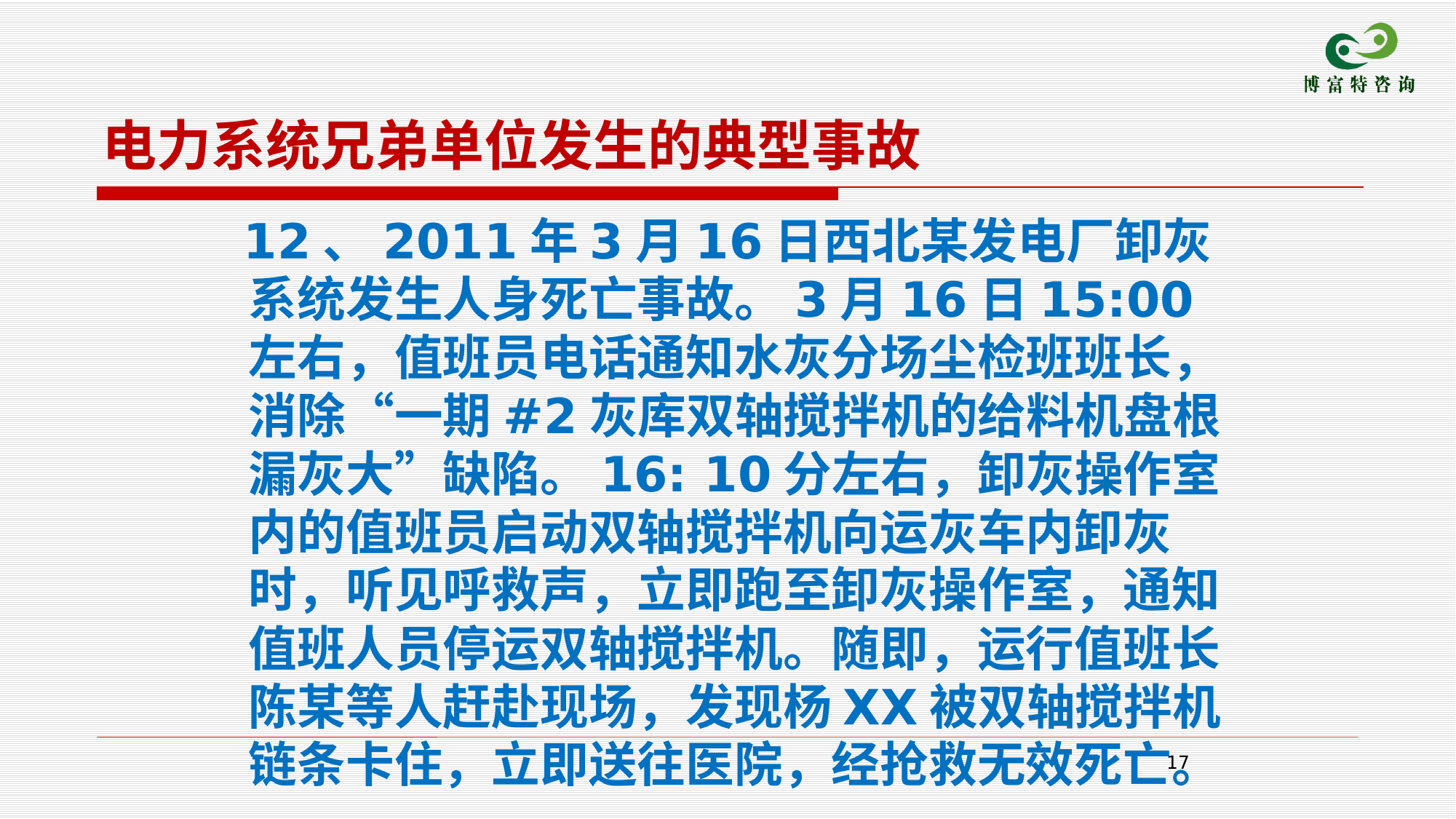

电力系统兄弟单位发生的典型事故
   12、2011年3月16日西北某发电厂卸灰系统发生人身死亡事故。3月16日15:00左右，值班员电话通知水灰分场尘检班班长，消除“一期#2灰库双轴搅拌机的给料机盘根漏灰大”缺陷。16: 10分左右，卸灰操作室内的值班员启动双轴搅拌机向运灰车内卸灰时，听见呼救声，立即跑至卸灰操作室，通知值班人员停运双轴搅拌机。随即，运行值班长陈某等人赶赴现场，发现杨XX被双轴搅拌机链条卡住，立即送往医院，经抢救无效死亡。

17